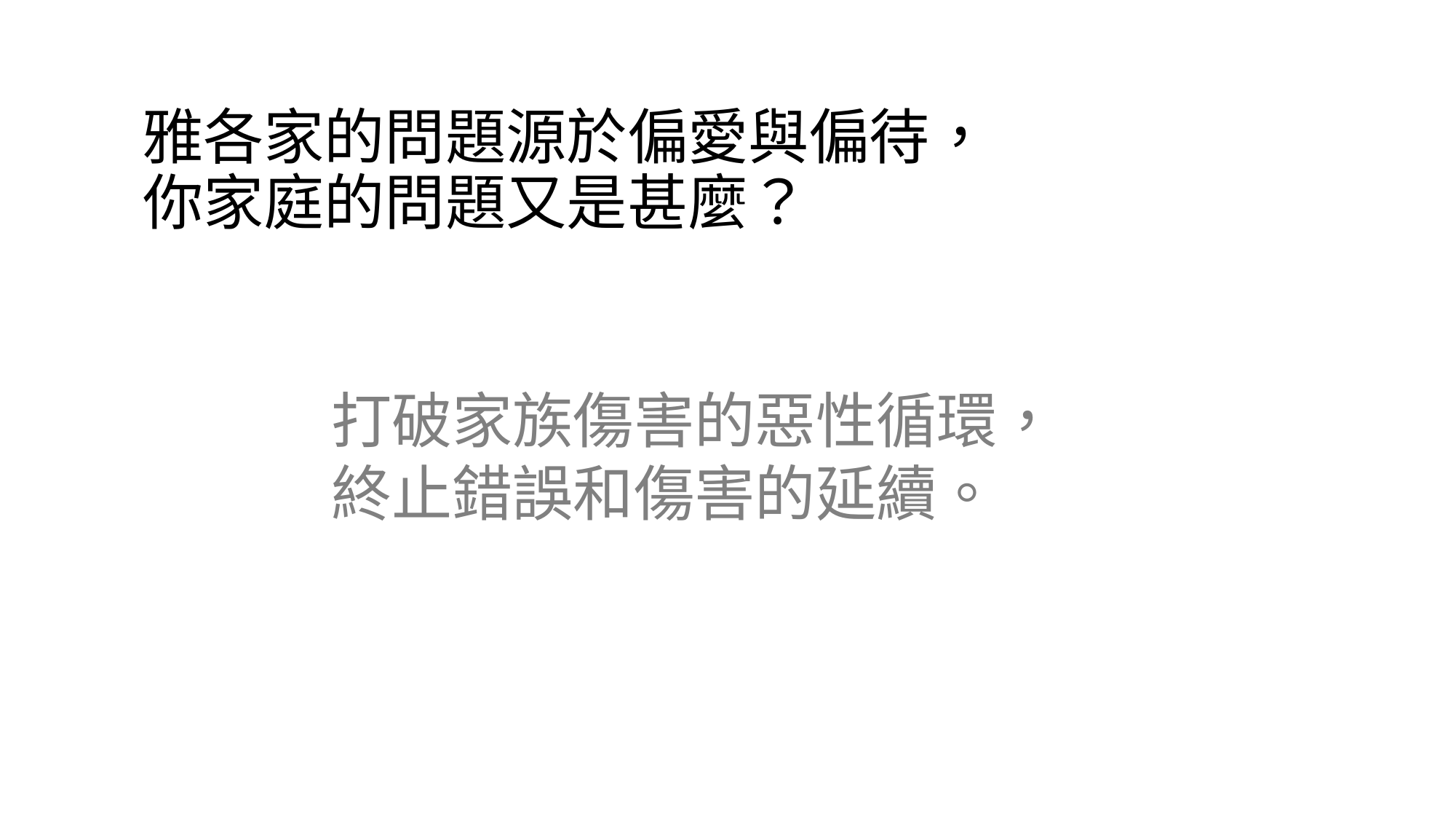

# 雅各家的問題源於偏愛與偏待， 你家庭的問題又是甚麼？
打破家族傷害的惡性循環，
終止錯誤和傷害的延續。